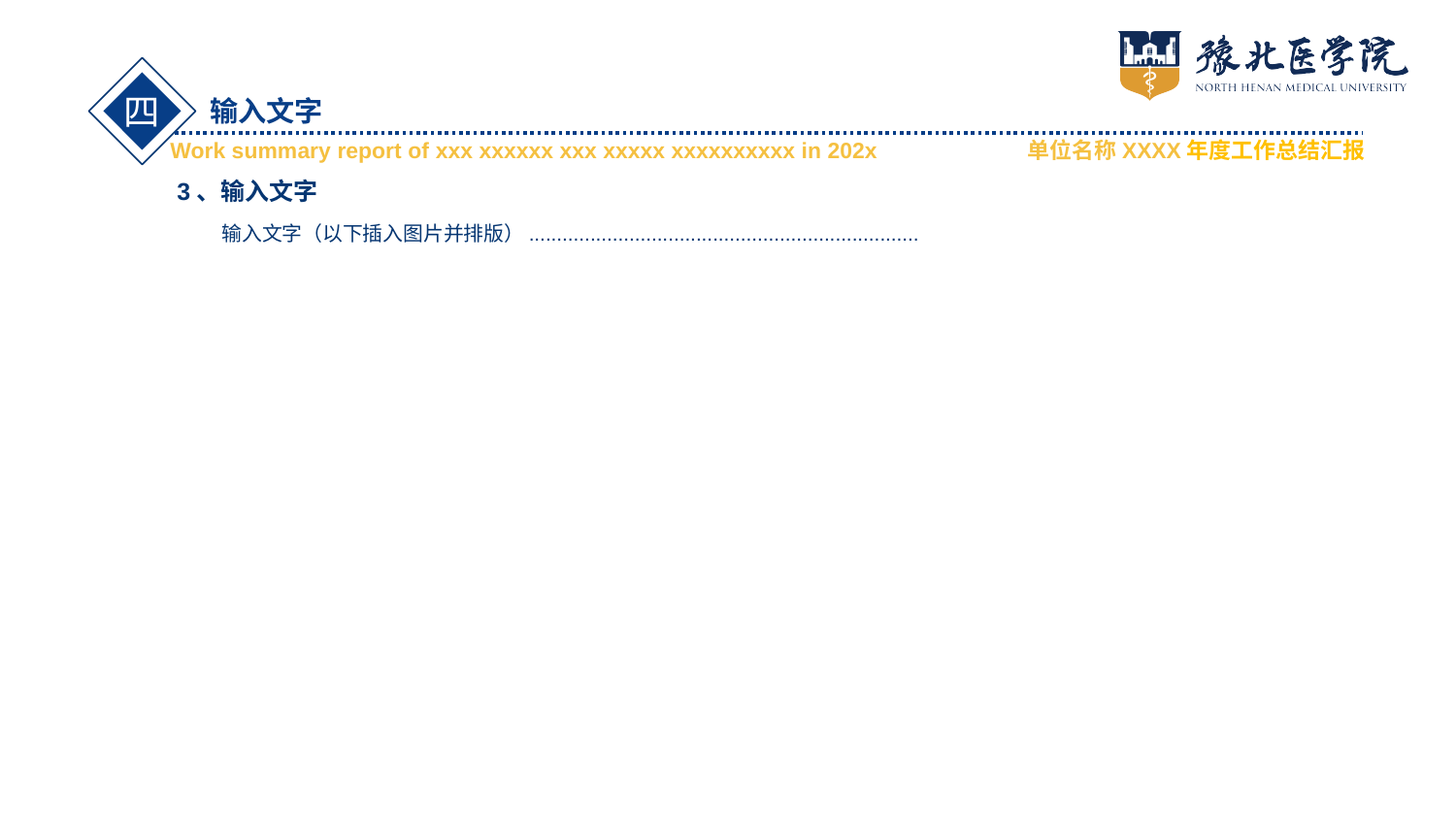

四
输入文字
3、输入文字
      输入文字（以下插入图片并排版）......................................................................
Work summary report of xxx xxxxxx xxx xxxxx xxxxxxxxxx in 202x                       单位名称XXXX年度工作总结汇报